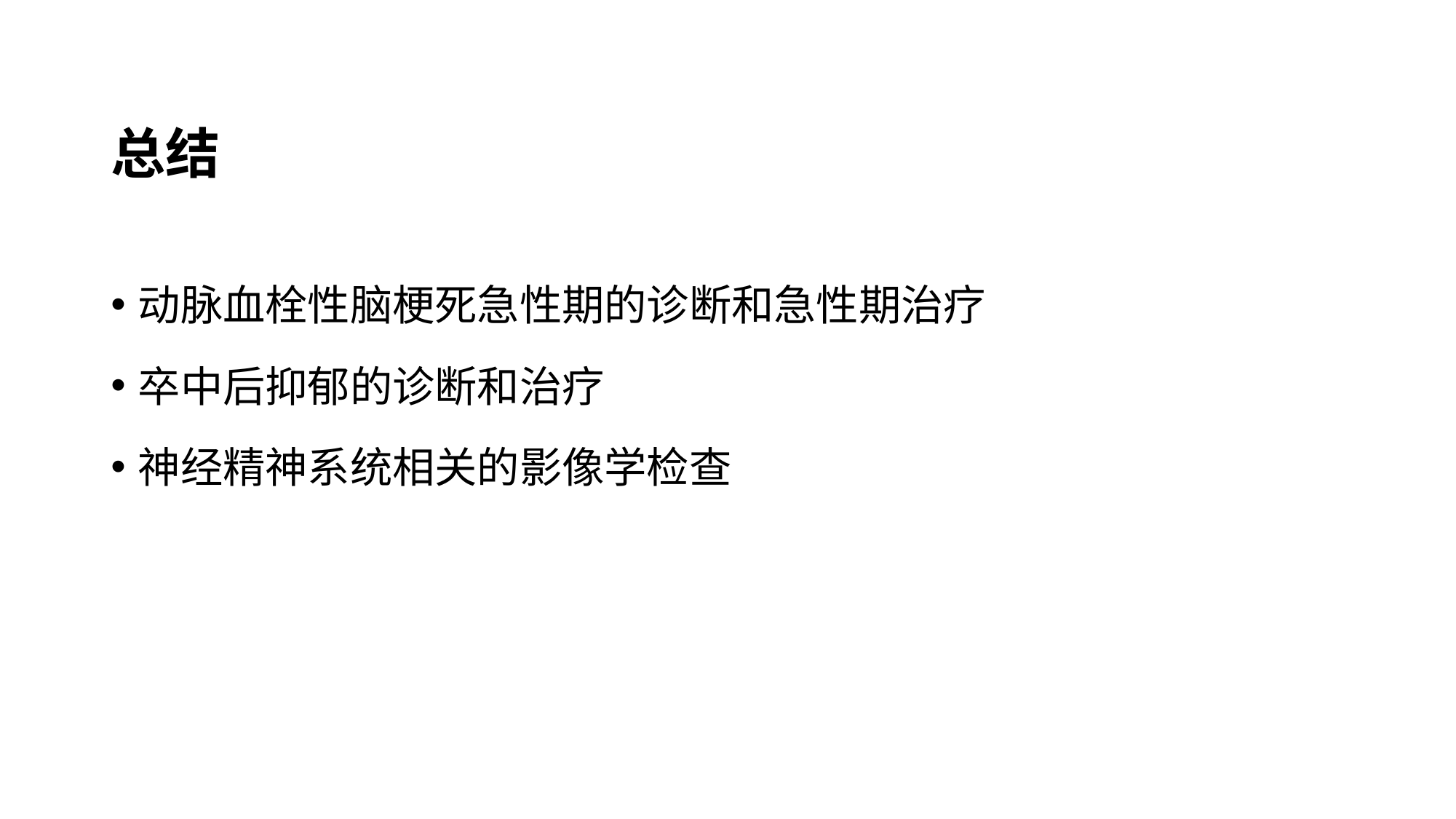

# 总结
动脉血栓性脑梗死急性期的诊断和急性期治疗
卒中后抑郁的诊断和治疗
神经精神系统相关的影像学检查